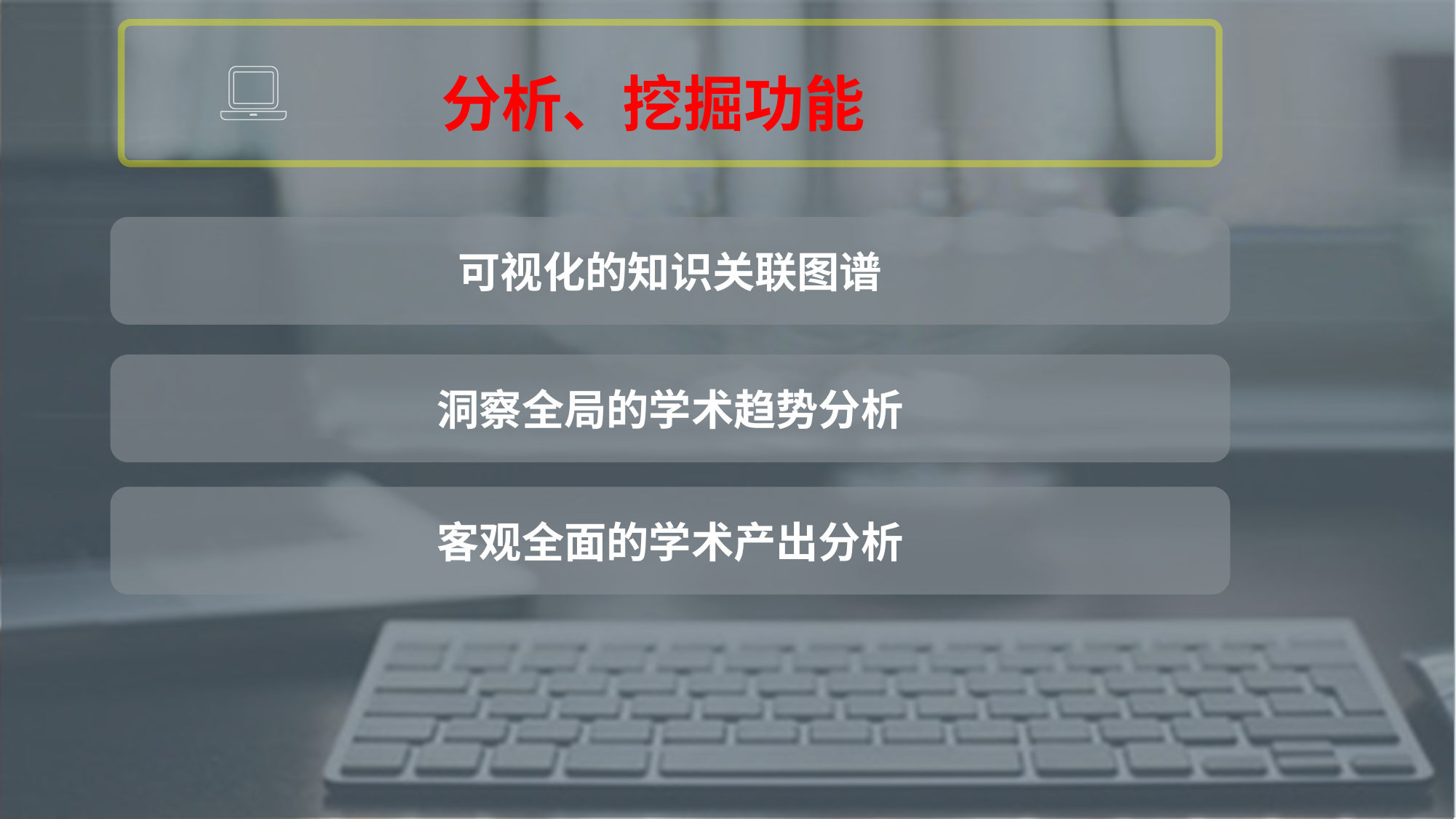

分析、挖掘功能

可视化的知识关联图谱
洞察全局的学术趋势分析
客观全面的学术产出分析